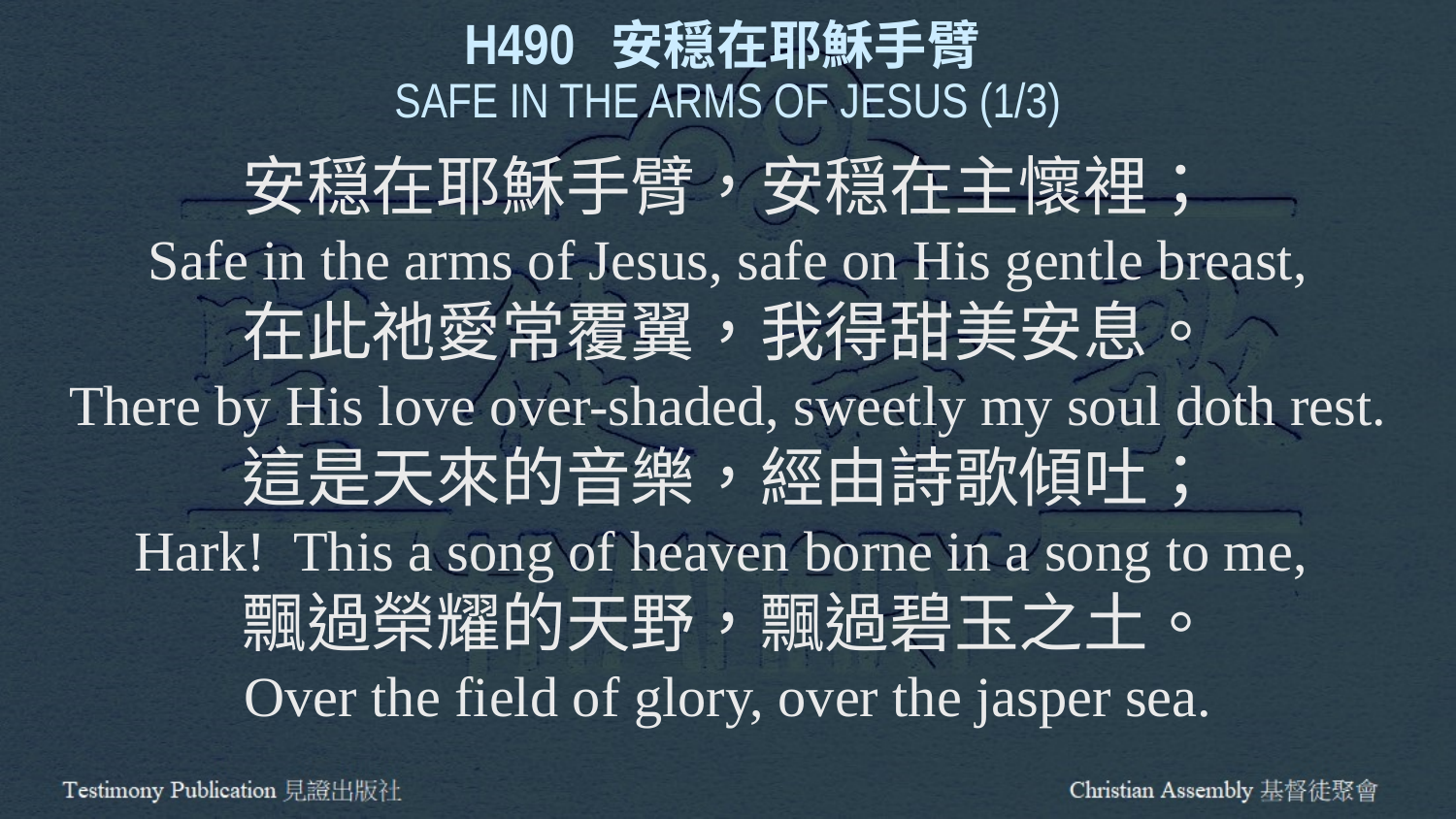

H490  安穏在耶穌手臂
SAFE IN THE ARMS OF JESUS (1/3)
安穏在耶穌手臂，安穏在主懷裡；
Safe in the arms of Jesus, safe on His gentle breast,
在此祂愛常覆翼，我得甜美安息。
There by His love over-shaded, sweetly my soul doth rest.
這是天來的音樂，經由詩歌傾吐；
Hark!  This a song of heaven borne in a song to me,
飄過榮耀的天野，飄過碧玉之土。
Over the field of glory, over the jasper sea.